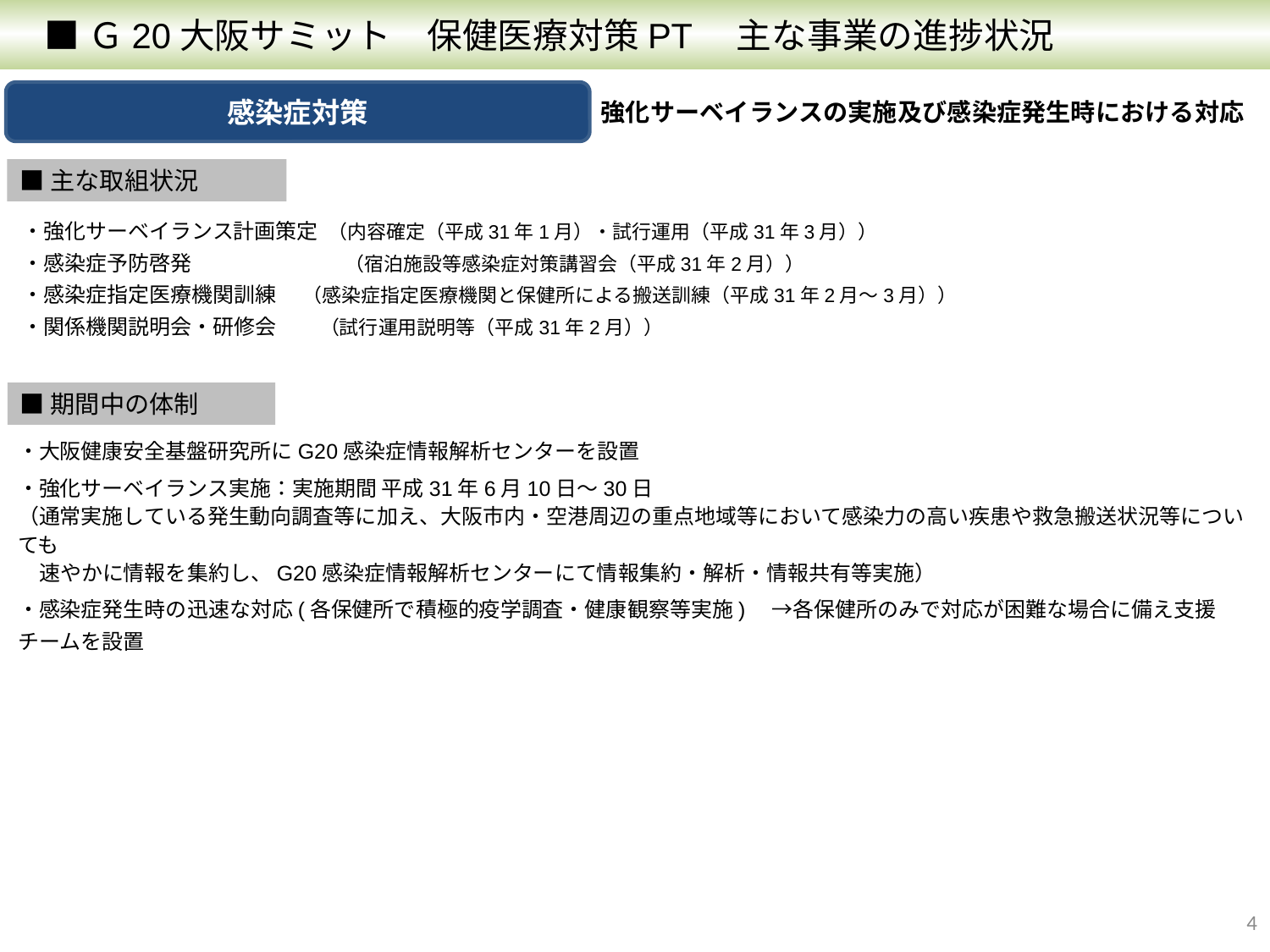

■ Ｇ20大阪サミット　保健医療対策PT　主な事業の進捗状況
感染症対策
強化サーベイランスの実施及び感染症発生時における対応

■主な取組状況
・強化サーベイランス計画策定  （内容確定（平成31年1月）・試行運用（平成31年3月））
・感染症予防啓発　　　　　　　 （宿泊施設等感染症対策講習会（平成31年2月））
・感染症指定医療機関訓練　 （感染症指定医療機関と保健所による搬送訓練（平成31年2月～3月））
・関係機関説明会・研修会　　 （試行運用説明等（平成31年2月））
■期間中の体制
・大阪健康安全基盤研究所にG20感染症情報解析センターを設置
・強化サーベイランス実施：実施期間 平成31年6月10日～30日
（通常実施している発生動向調査等に加え、大阪市内・空港周辺の重点地域等において感染力の高い疾患や救急搬送状況等についても
　速やかに情報を集約し、G20感染症情報解析センターにて情報集約・解析・情報共有等実施）
・感染症発生時の迅速な対応(各保健所で積極的疫学調査・健康観察等実施)　→各保健所のみで対応が困難な場合に備え支援チームを設置

4